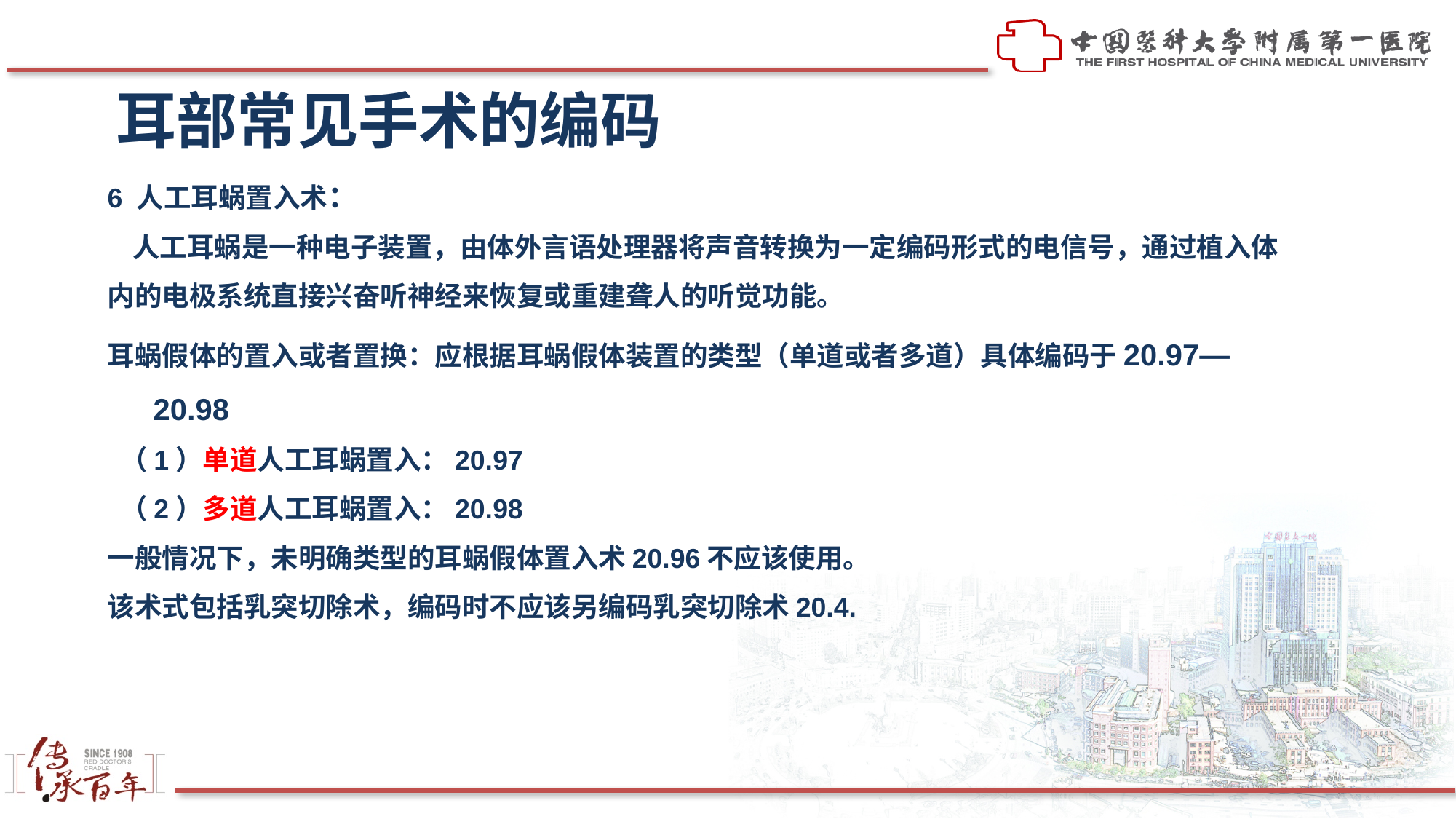

耳部常见手术的编码
6 人工耳蜗置入术：
   人工耳蜗是一种电子装置，由体外言语处理器将声音转换为一定编码形式的电信号，通过植入体内的电极系统直接兴奋听神经来恢复或重建聋人的听觉功能。
耳蜗假体的置入或者置换：应根据耳蜗假体装置的类型（单道或者多道）具体编码于20.97—20.98
 （1）单道人工耳蜗置入：20.97
 （2）多道人工耳蜗置入：20.98
一般情况下，未明确类型的耳蜗假体置入术20.96不应该使用。
该术式包括乳突切除术，编码时不应该另编码乳突切除术20.4.